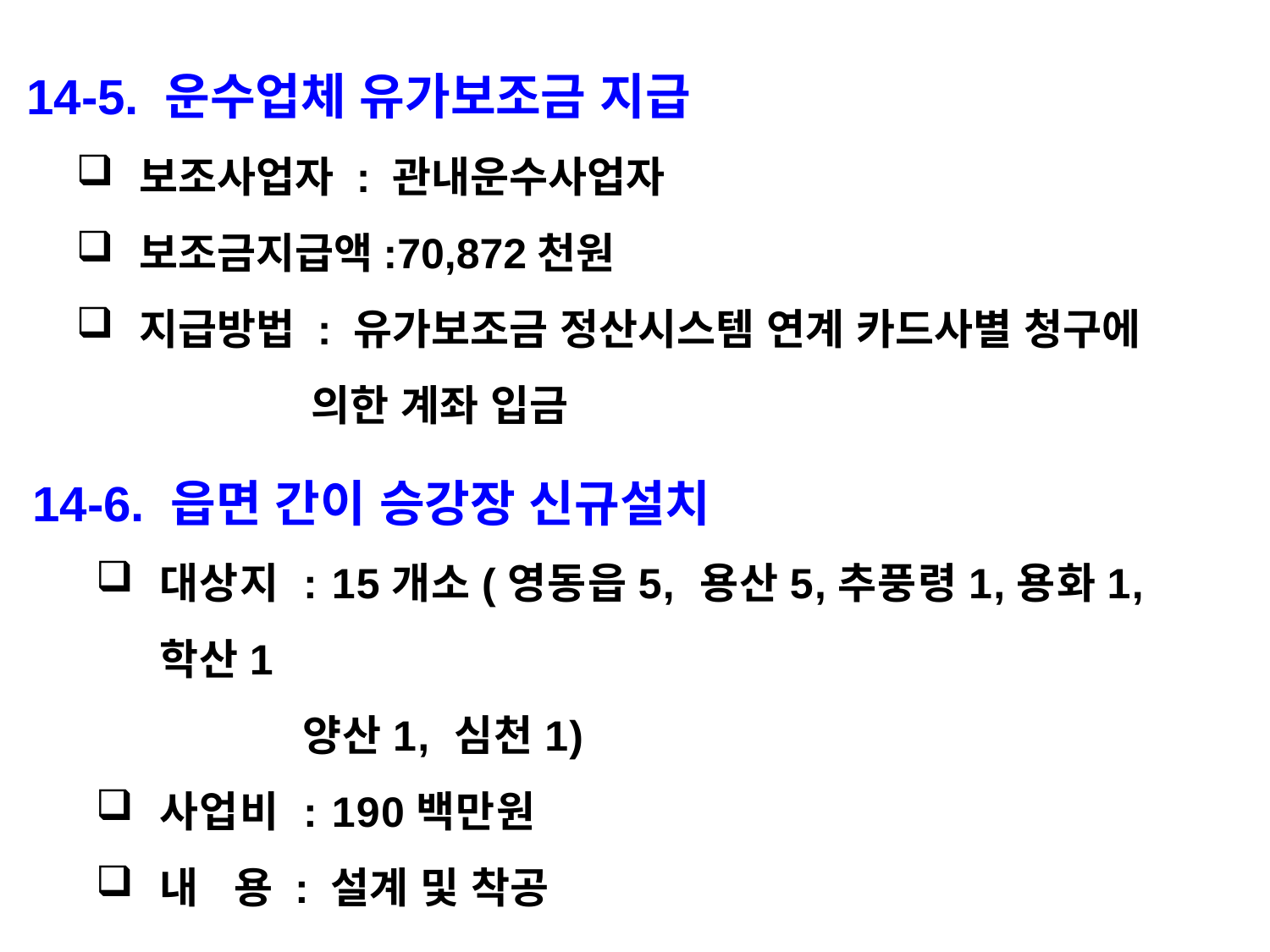

14-5. 운수업체 유가보조금 지급
보조사업자 : 관내운수사업자
보조금지급액:70,872천원
지급방법 : 유가보조금 정산시스템 연계 카드사별 청구에
                   의한 계좌 입금

14-6. 읍면 간이 승강장 신규설치
대상지 : 15개소(영동읍5, 용산5,추풍령1,용화1,학산1
               양산1, 심천1)
사업비 : 190백만원
내   용 : 설계 및 착공